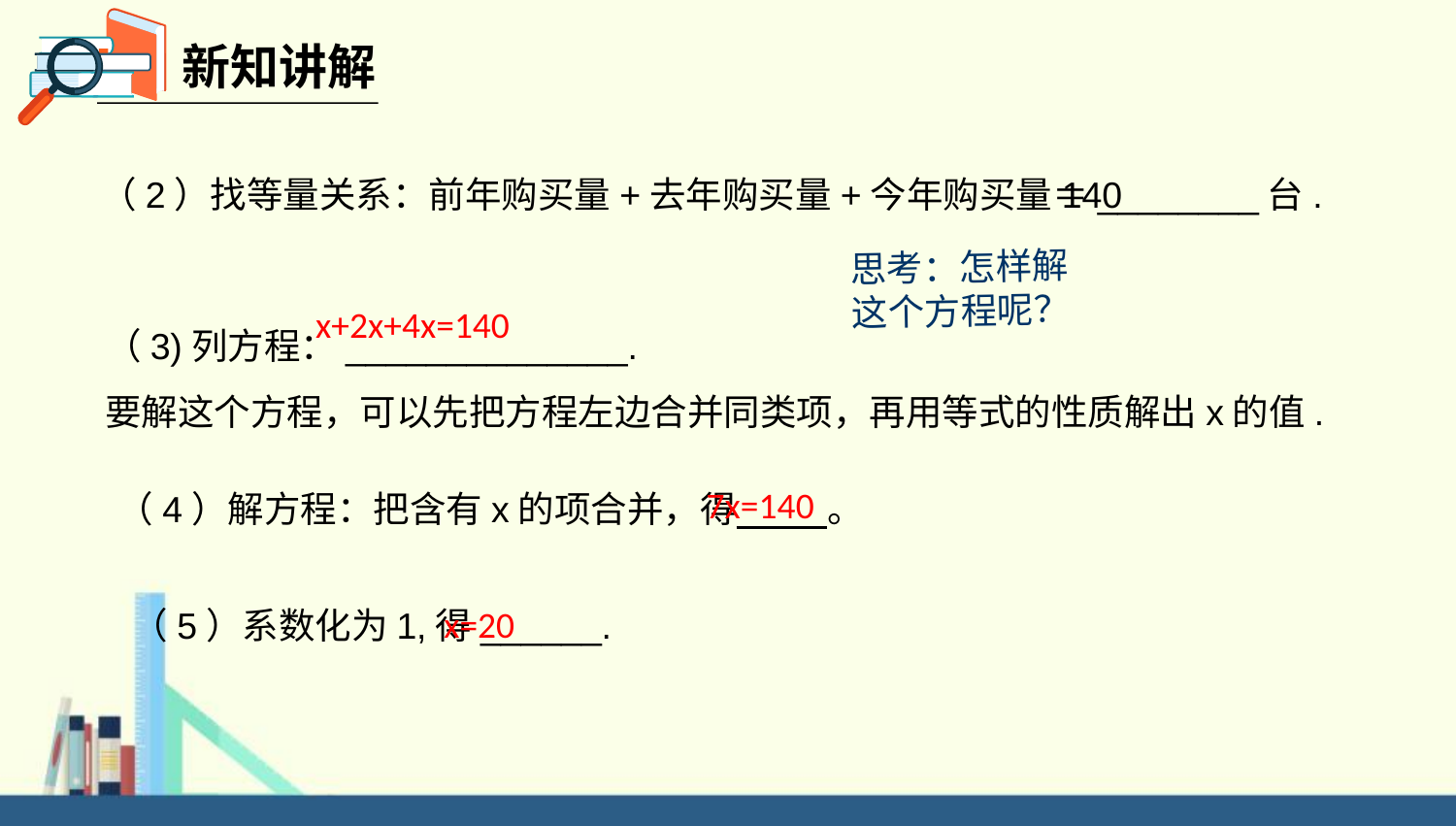

新知讲解

（2）找等量关系：前年购买量+去年购买量+今年购买量＝________台.
140
思考：怎样解这个方程呢？

（3)列方程：______________.
要解这个方程，可以先把方程左边合并同类项，再用等式的性质解出x的值.
x+2x+4x=140
7x=140
（4）解方程：把含有x的项合并，得           。
x=20
（5）系数化为1,得______.